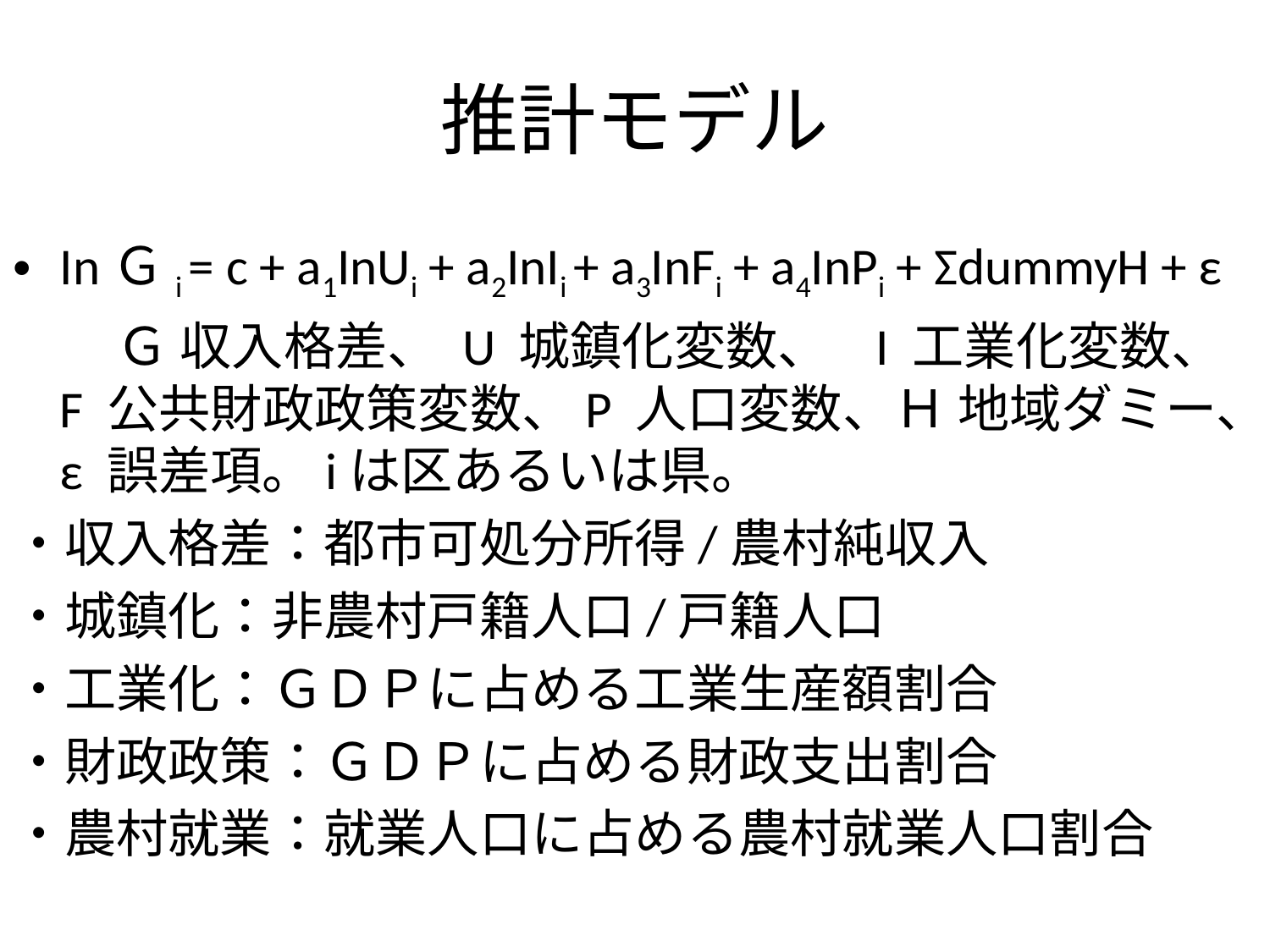

# 推計モデル
InＧi = c + a1InUi + a2InIi + a3InFi + a4InPi + ΣdummyH + ε
　　Ｇ 収入格差、 U 城鎮化変数、   I 工業化変数、F 公共財政政策変数、P 人口変数、Ｈ 地域ダミー、ε 誤差項。iは区あるいは県。
・収入格差：都市可処分所得/農村純収入
・城鎮化：非農村戸籍人口/戸籍人口
・工業化：ＧＤＰに占める工業生産額割合
・財政政策：ＧＤＰに占める財政支出割合
・農村就業：就業人口に占める農村就業人口割合